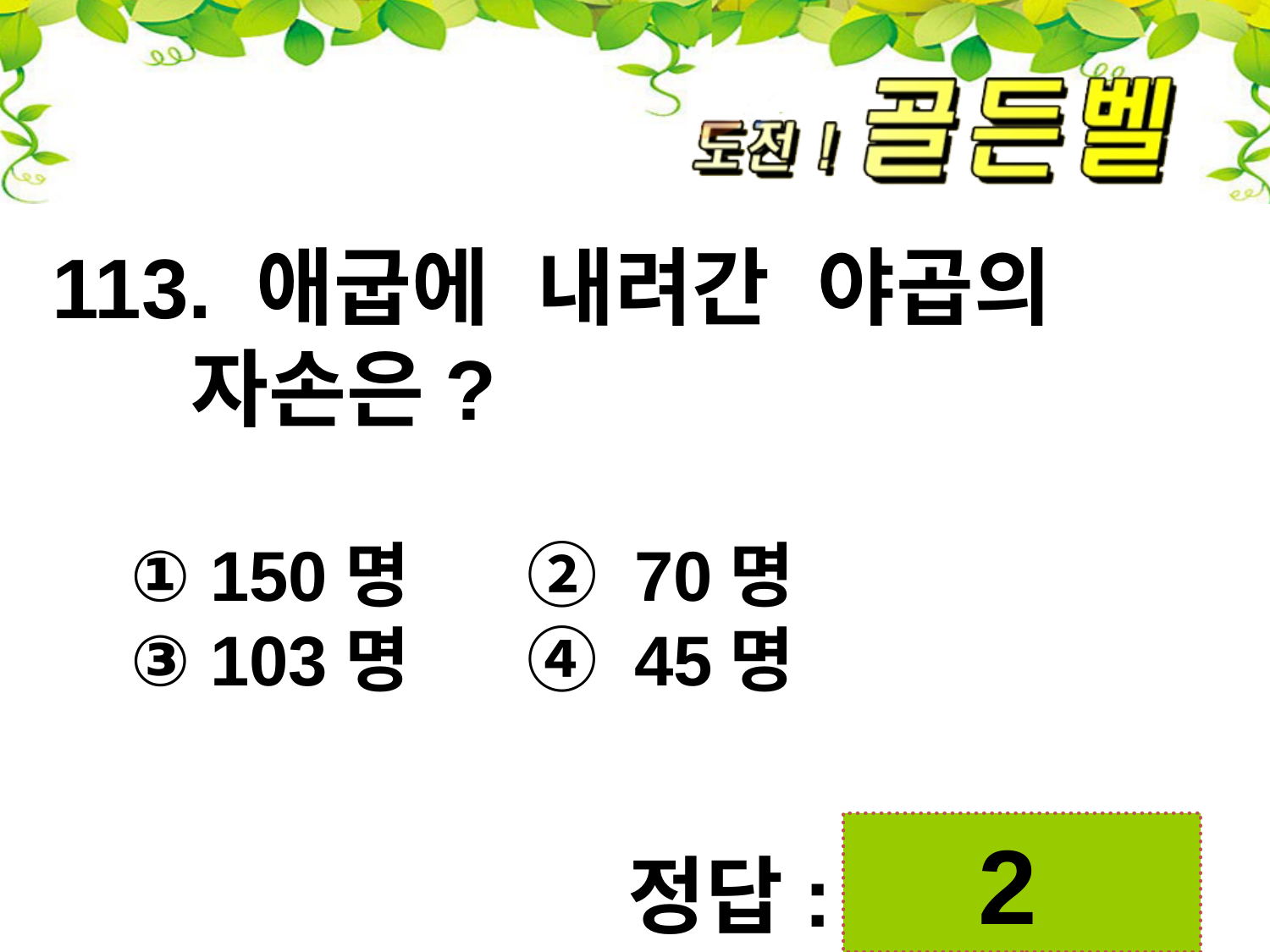

113. 애굽에  내려간  야곱의
     자손은?

    ① 150명      ② 70명
    ③ 103명      ④ 45명
2
정답: